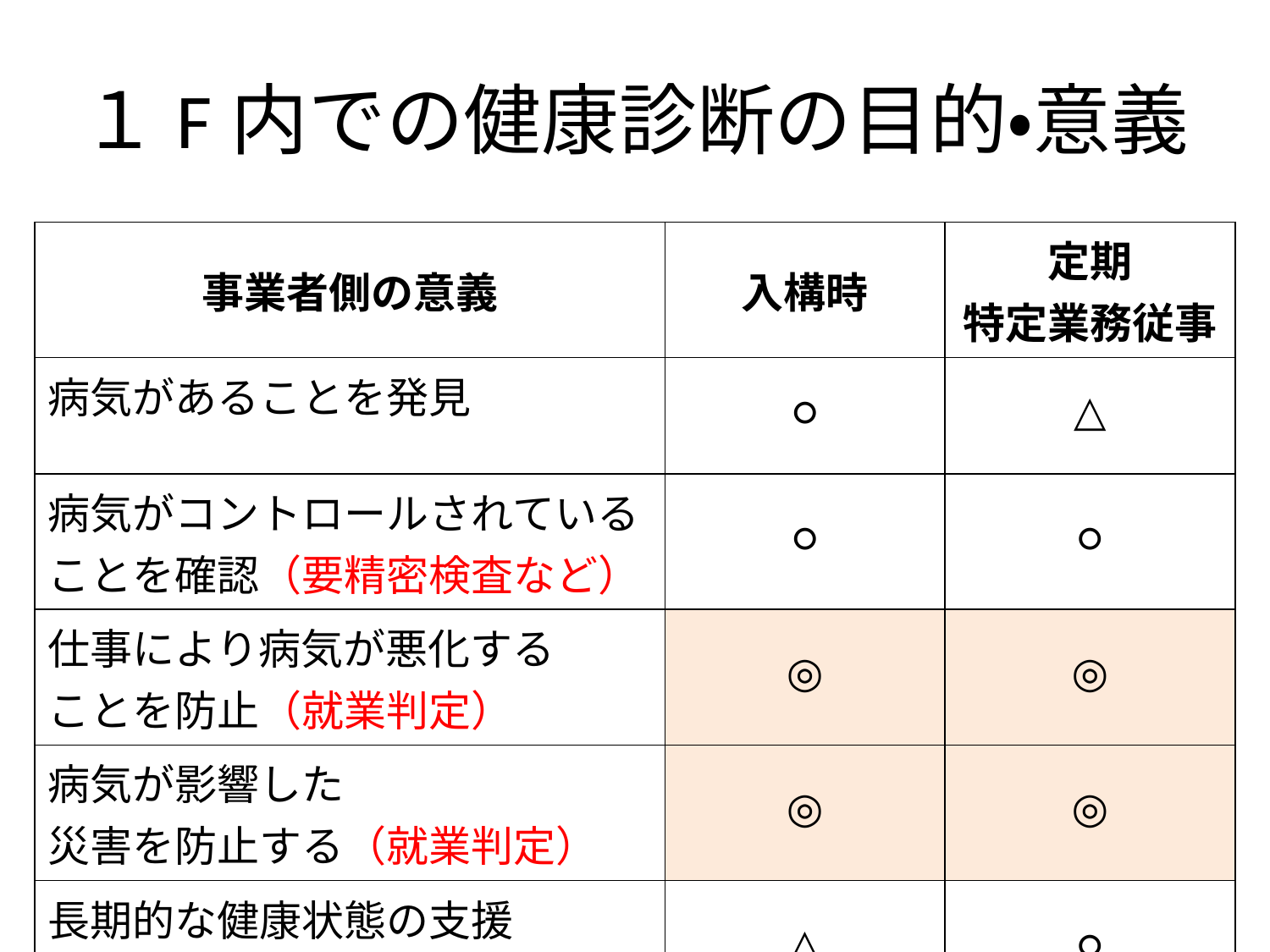

# １F内での健康診断の目的・意義
| 事業者側の意義 | 入構時 | 定期 特定業務従事 |
| --- | --- | --- |
| 病気があることを発見 | ○ | △ |
| 病気がコントロールされている ことを確認（要精密検査など） | ○ | ○ |
| 仕事により病気が悪化する ことを防止（就業判定） | ◎ | ◎ |
| 病気が影響した 災害を防止する（就業判定） | ◎ | ◎ |
| 長期的な健康状態の支援 （保健指導） | △ | ○ |